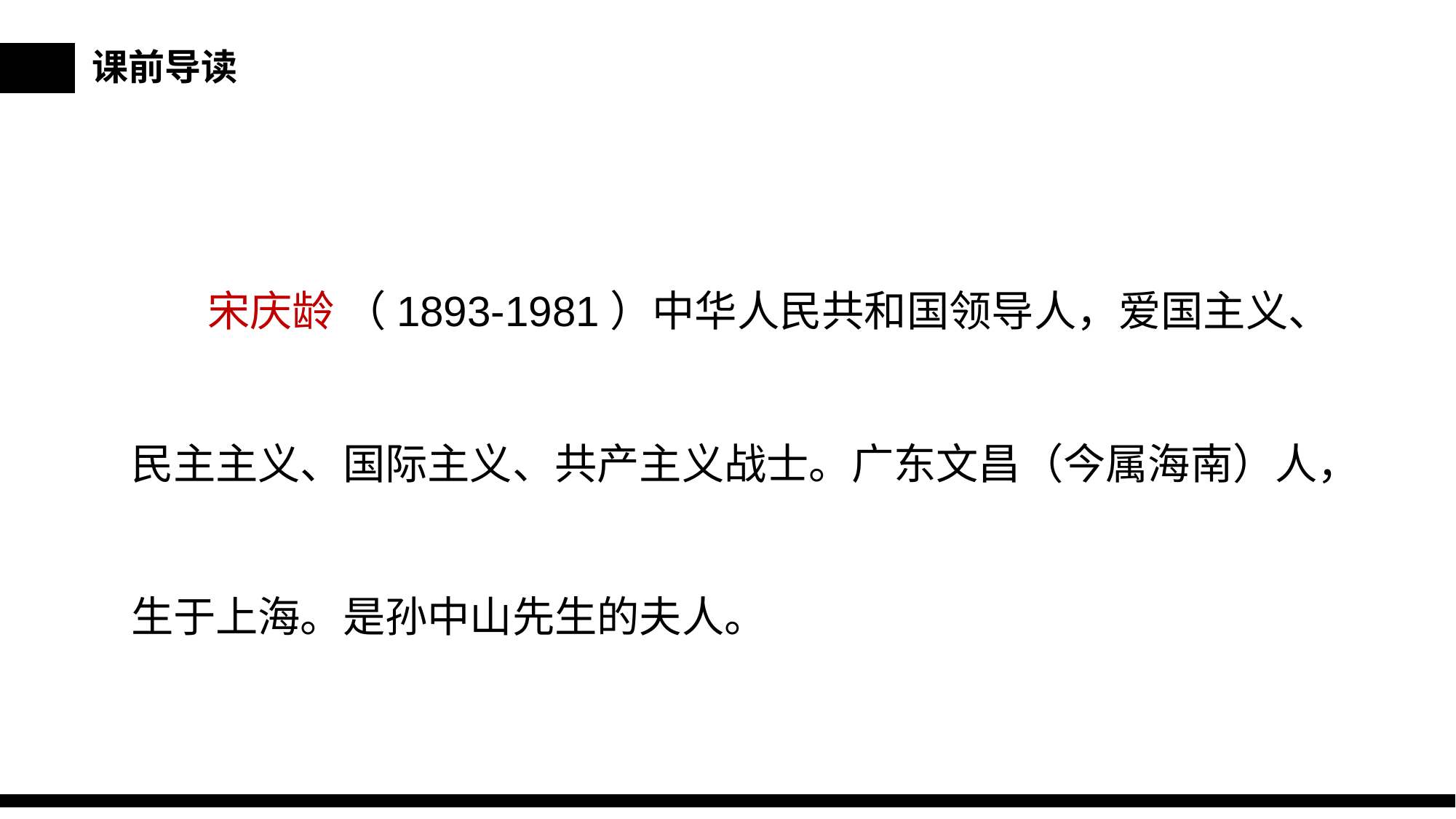

课前导读
       宋庆龄 （1893-1981）中华人民共和国领导人，爱国主义、民主主义、国际主义、共产主义战士。广东文昌（今属海南）人，生于上海。是孙中山先生的夫人。